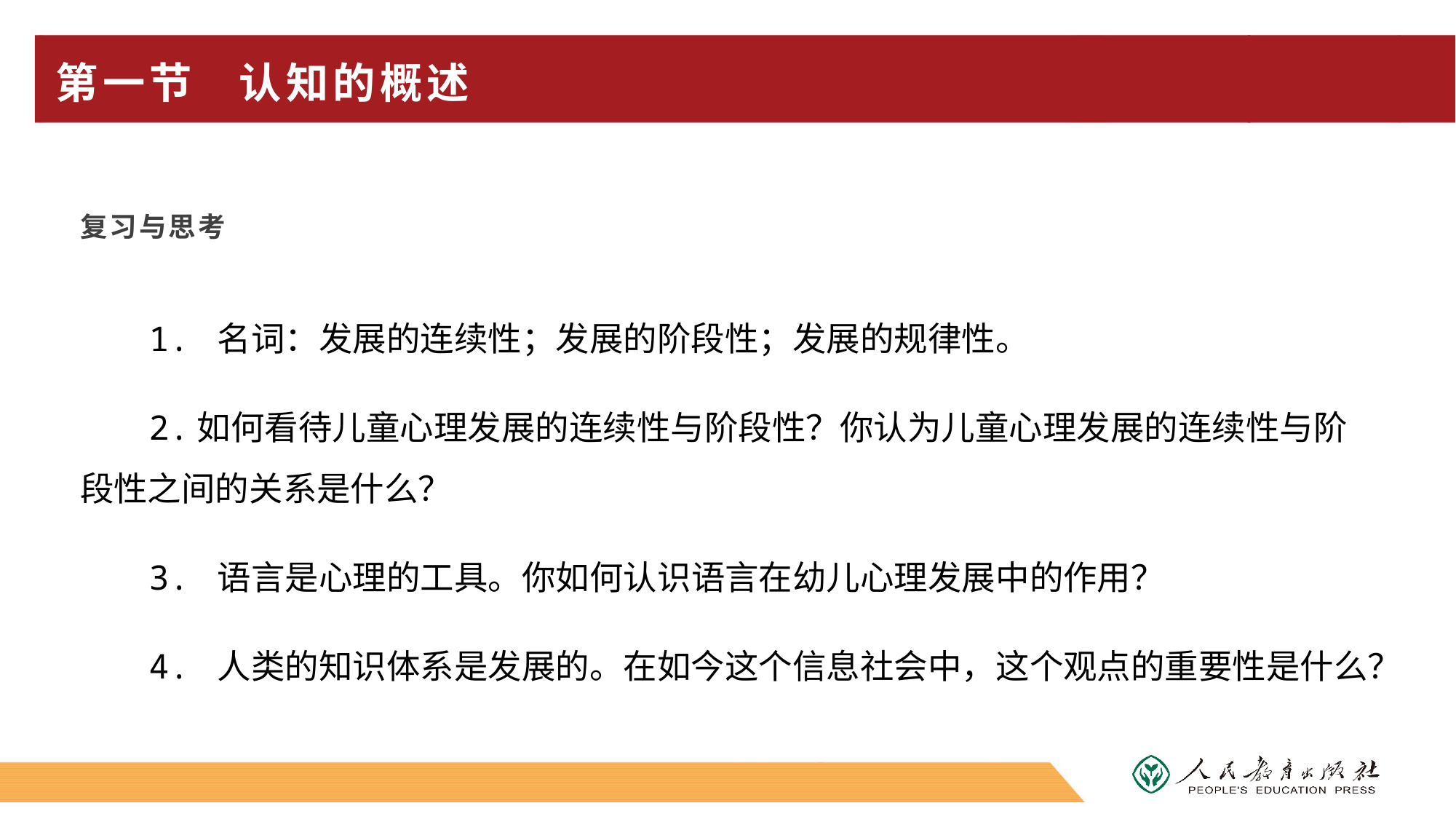

# 第一节   认知的概述
复习与思考
1. 名词：发展的连续性；发展的阶段性；发展的规律性。
2.如何看待儿童心理发展的连续性与阶段性？你认为儿童心理发展的连续性与阶段性之间的关系是什么？
3. 语言是心理的工具。你如何认识语言在幼儿心理发展中的作用？
4. 人类的知识体系是发展的。在如今这个信息社会中，这个观点的重要性是什么？